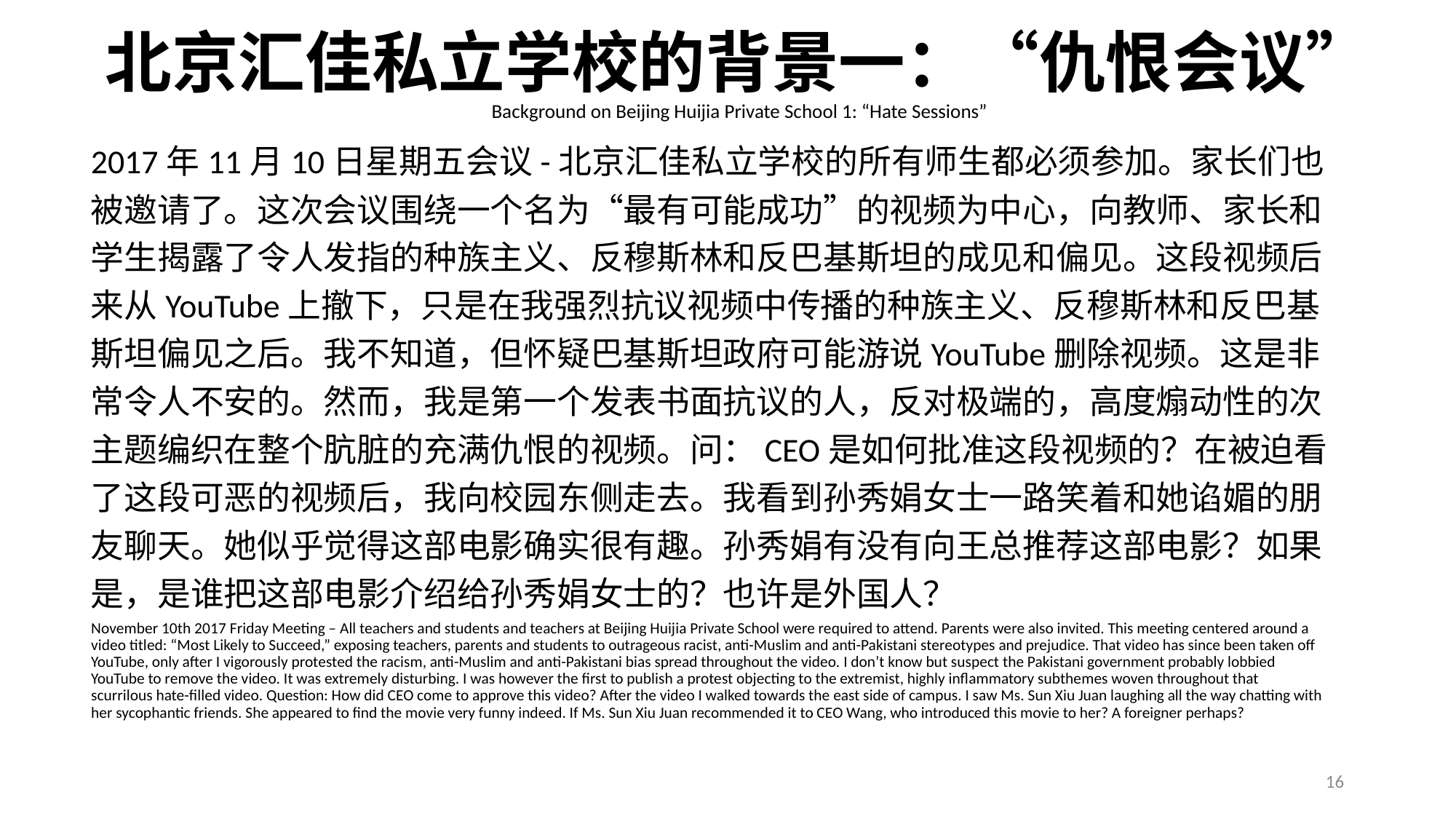

# 北京汇佳私立学校的背景一：“仇恨会议” Background on Beijing Huijia Private School 1: “Hate Sessions”
2017年11月10日星期五会议-北京汇佳私立学校的所有师生都必须参加。家长们也被邀请了。这次会议围绕一个名为“最有可能成功”的视频为中心，向教师、家长和学生揭露了令人发指的种族主义、反穆斯林和反巴基斯坦的成见和偏见。这段视频后来从YouTube上撤下，只是在我强烈抗议视频中传播的种族主义、反穆斯林和反巴基斯坦偏见之后。我不知道，但怀疑巴基斯坦政府可能游说YouTube删除视频。这是非常令人不安的。然而，我是第一个发表书面抗议的人，反对极端的，高度煽动性的次主题编织在整个肮脏的充满仇恨的视频。问：CEO是如何批准这段视频的？在被迫看了这段可恶的视频后，我向校园东侧走去。我看到孙秀娟女士一路笑着和她谄媚的朋友聊天。她似乎觉得这部电影确实很有趣。孙秀娟有没有向王总推荐这部电影？如果是，是谁把这部电影介绍给孙秀娟女士的？也许是外国人？
November 10th 2017 Friday Meeting – All teachers and students and teachers at Beijing Huijia Private School were required to attend. Parents were also invited. This meeting centered around a video titled: “Most Likely to Succeed,” exposing teachers, parents and students to outrageous racist, anti-Muslim and anti-Pakistani stereotypes and prejudice. That video has since been taken off YouTube, only after I vigorously protested the racism, anti-Muslim and anti-Pakistani bias spread throughout the video. I don’t know but suspect the Pakistani government probably lobbied YouTube to remove the video. It was extremely disturbing. I was however the first to publish a protest objecting to the extremist, highly inflammatory subthemes woven throughout that scurrilous hate-filled video. Question: How did CEO come to approve this video? After the video I walked towards the east side of campus. I saw Ms. Sun Xiu Juan laughing all the way chatting with her sycophantic friends. She appeared to find the movie very funny indeed. If Ms. Sun Xiu Juan recommended it to CEO Wang, who introduced this movie to her? A foreigner perhaps?

16